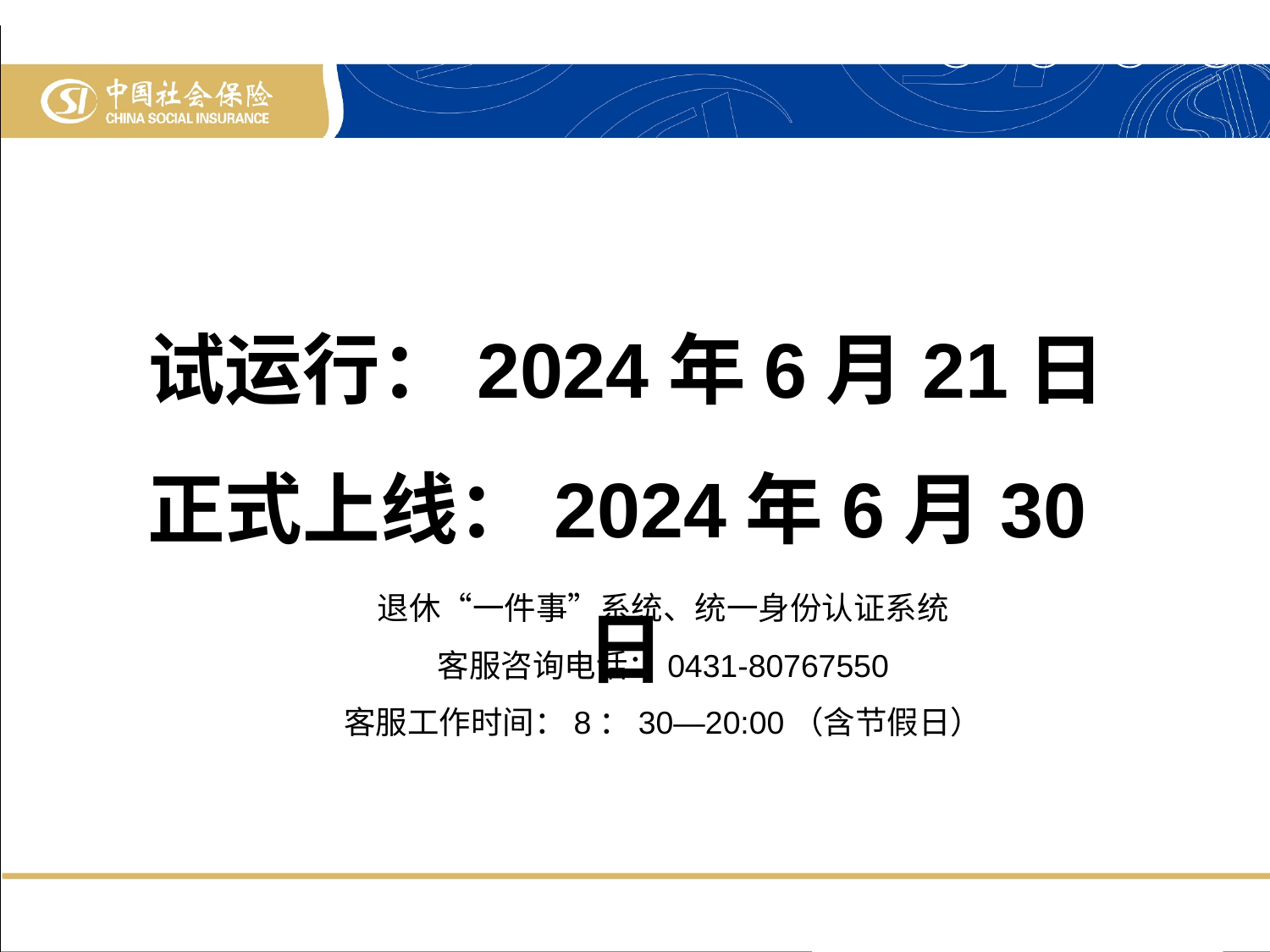

试运行：2024年6月21日
正式上线：2024年6月30日
退休“一件事”系统、统一身份认证系统
客服咨询电话：0431-80767550
客服工作时间：8：30—20:00（含节假日）